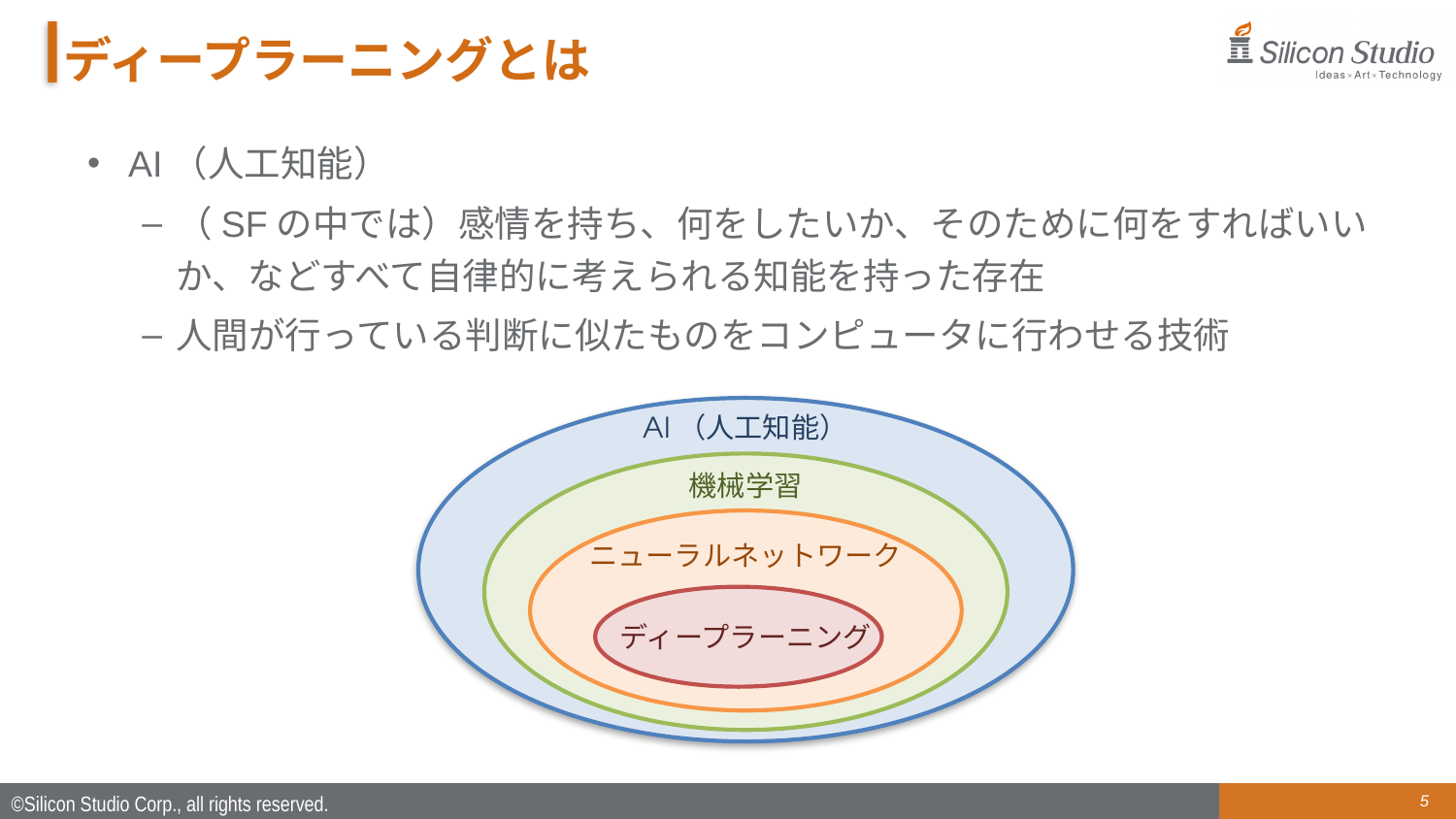

# ディープラーニングとは
AI（人工知能）
（SFの中では）感情を持ち、何をしたいか、そのために何をすればいいか、などすべて自律的に考えられる知能を持った存在
人間が行っている判断に似たものをコンピュータに行わせる技術

AI（人工知能）

機械学習

ニューラルネットワーク

ディープラーニング